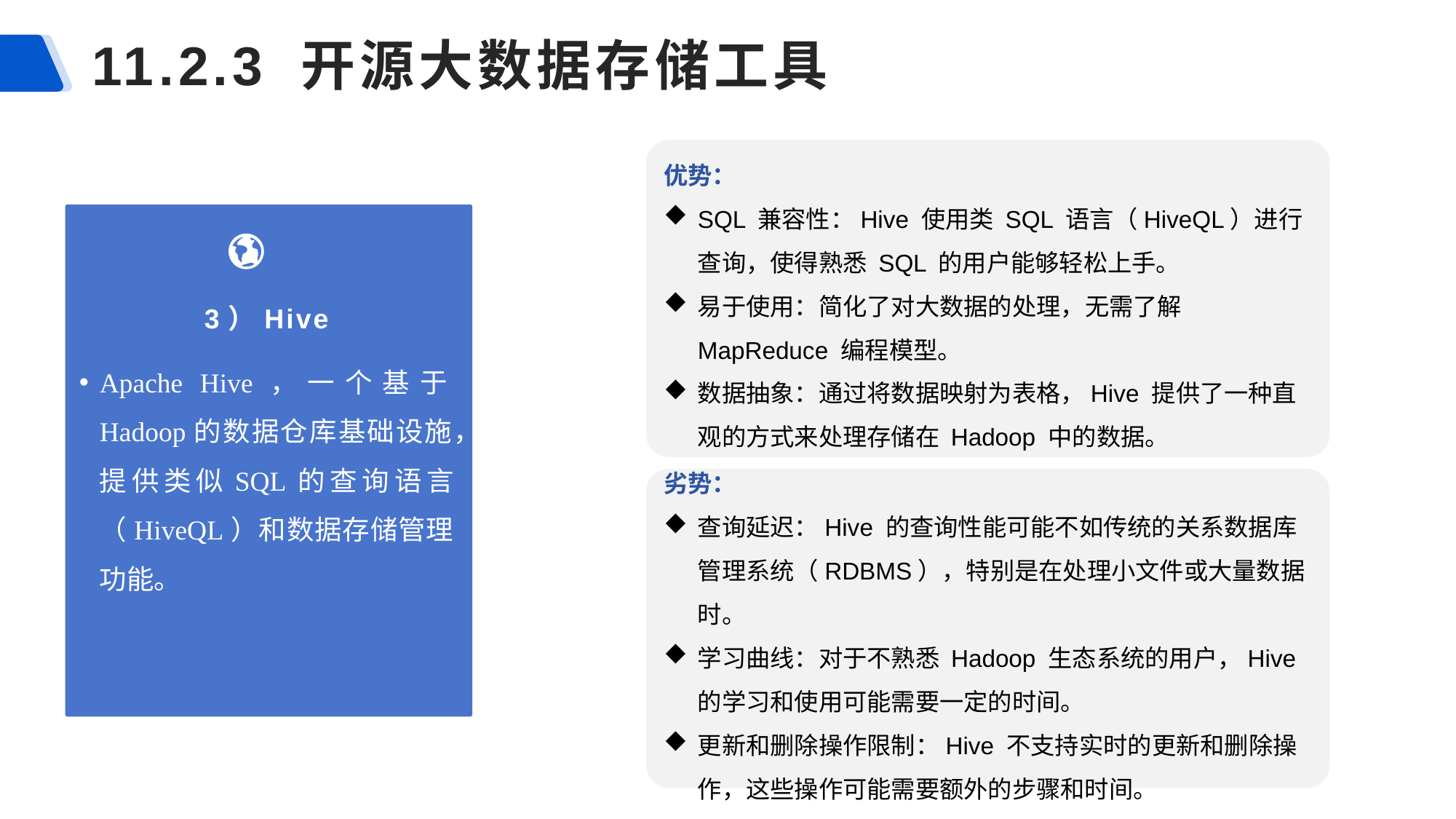

# 11.2.3 开源大数据存储工具
优势：
SQL 兼容性：Hive 使用类 SQL 语言（HiveQL）进行查询，使得熟悉 SQL 的用户能够轻松上手。
易于使用：简化了对大数据的处理，无需了解 MapReduce 编程模型。
数据抽象：通过将数据映射为表格，Hive 提供了一种直观的方式来处理存储在 Hadoop 中的数据。

3）Hive
Apache Hive，一个基于Hadoop的数据仓库基础设施，提供类似SQL的查询语言（HiveQL）和数据存储管理功能。

劣势：
查询延迟：Hive 的查询性能可能不如传统的关系数据库管理系统（RDBMS），特别是在处理小文件或大量数据时。
学习曲线：对于不熟悉 Hadoop 生态系统的用户，Hive 的学习和使用可能需要一定的时间。
更新和删除操作限制：Hive 不支持实时的更新和删除操作，这些操作可能需要额外的步骤和时间。